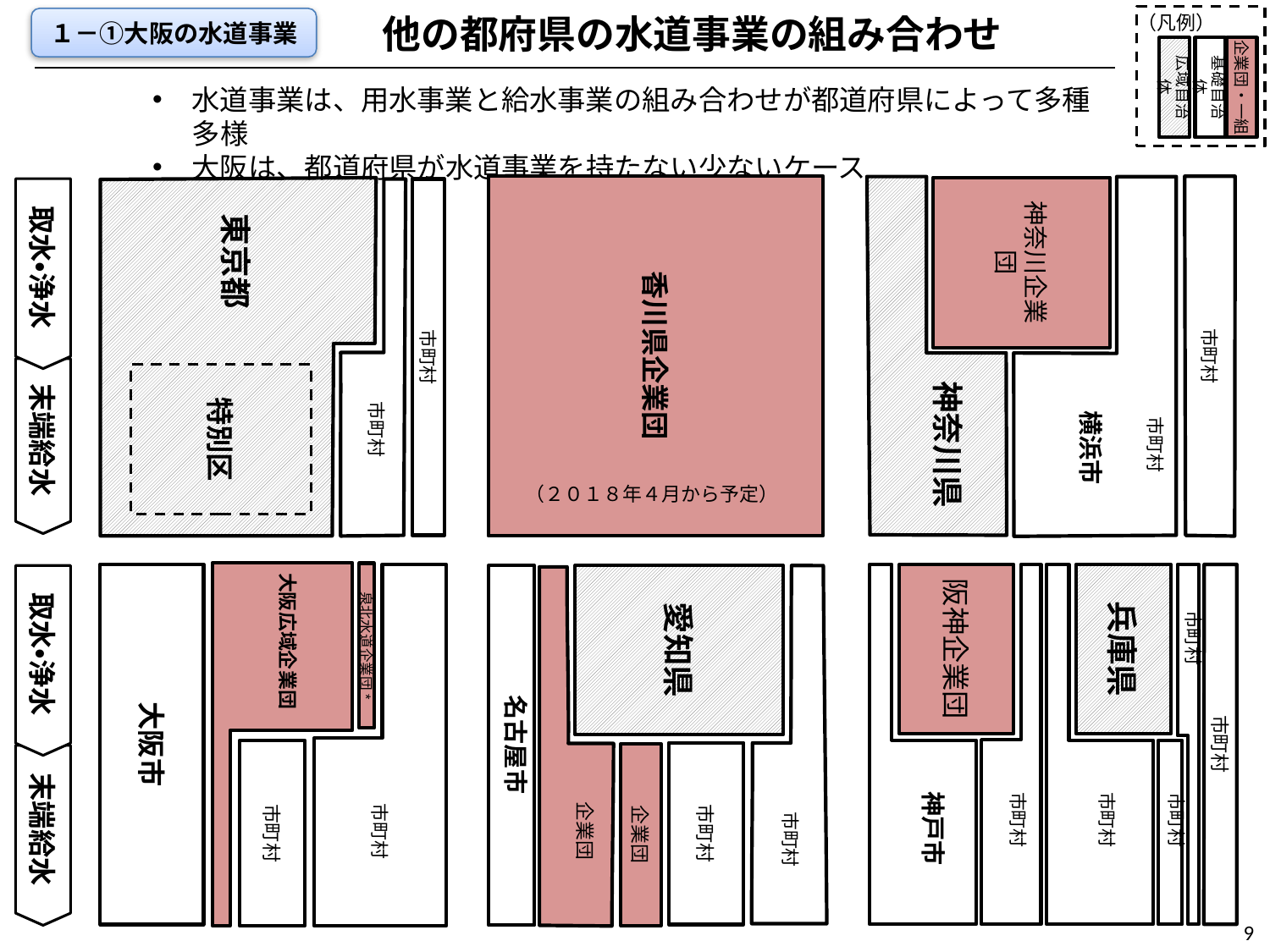

他の都府県の水道事業の組み合わせ
（凡例）

１－①大阪の水道事業
広域自治体
基礎自治体
企業団・一組
水道事業は、用水事業と給水事業の組み合わせが都道府県によって多種多様
大阪は、都道府県が水道事業を持たない少ないケース
香川県企業団
市町村

神奈川企業団

取水・浄水
末端給水

市町村
東京都
特別区
神奈川県
横浜市
市町村
市町村
（２０１８年４月から予定）

泉北水道企業団*
大阪市

阪神企業団

兵庫県

市町村
取水・浄水
末端給水

愛知県

大阪広域企業団
市町村
名古屋市
市町村

市町村
企業団
神戸市
市町村
市町村
市町村
企業団
市町村
市町村
9